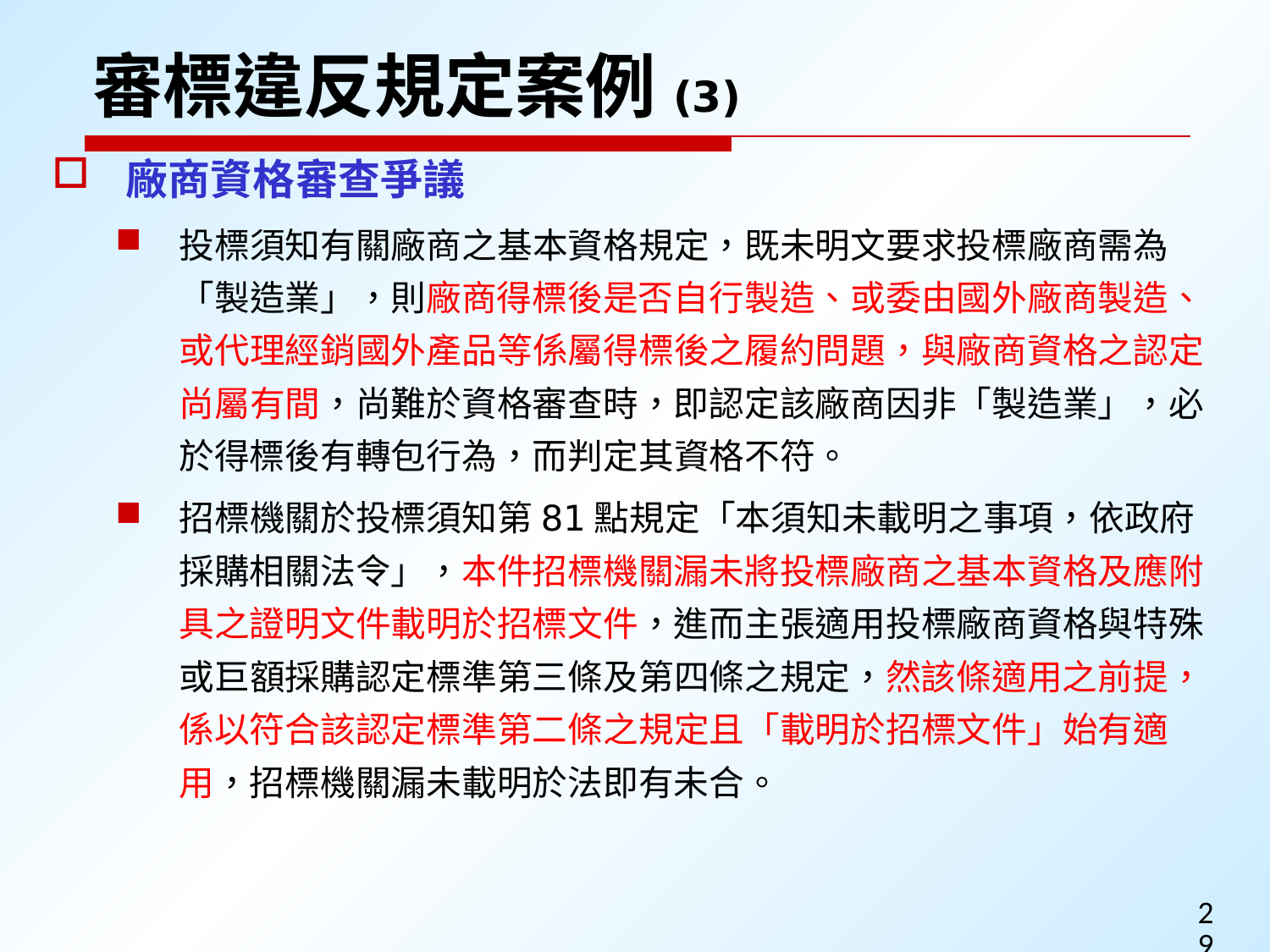

審標違反規定案例(3)
廠商資格審查爭議
投標須知有關廠商之基本資格規定，既未明文要求投標廠商需為「製造業」，則廠商得標後是否自行製造、或委由國外廠商製造、或代理經銷國外產品等係屬得標後之履約問題，與廠商資格之認定尚屬有間，尚難於資格審查時，即認定該廠商因非「製造業」，必於得標後有轉包行為，而判定其資格不符。
招標機關於投標須知第81點規定「本須知未載明之事項，依政府採購相關法令」，本件招標機關漏未將投標廠商之基本資格及應附具之證明文件載明於招標文件，進而主張適用投標廠商資格與特殊或巨額採購認定標準第三條及第四條之規定，然該條適用之前提，係以符合該認定標準第二條之規定且「載明於招標文件」始有適用，招標機關漏未載明於法即有未合。